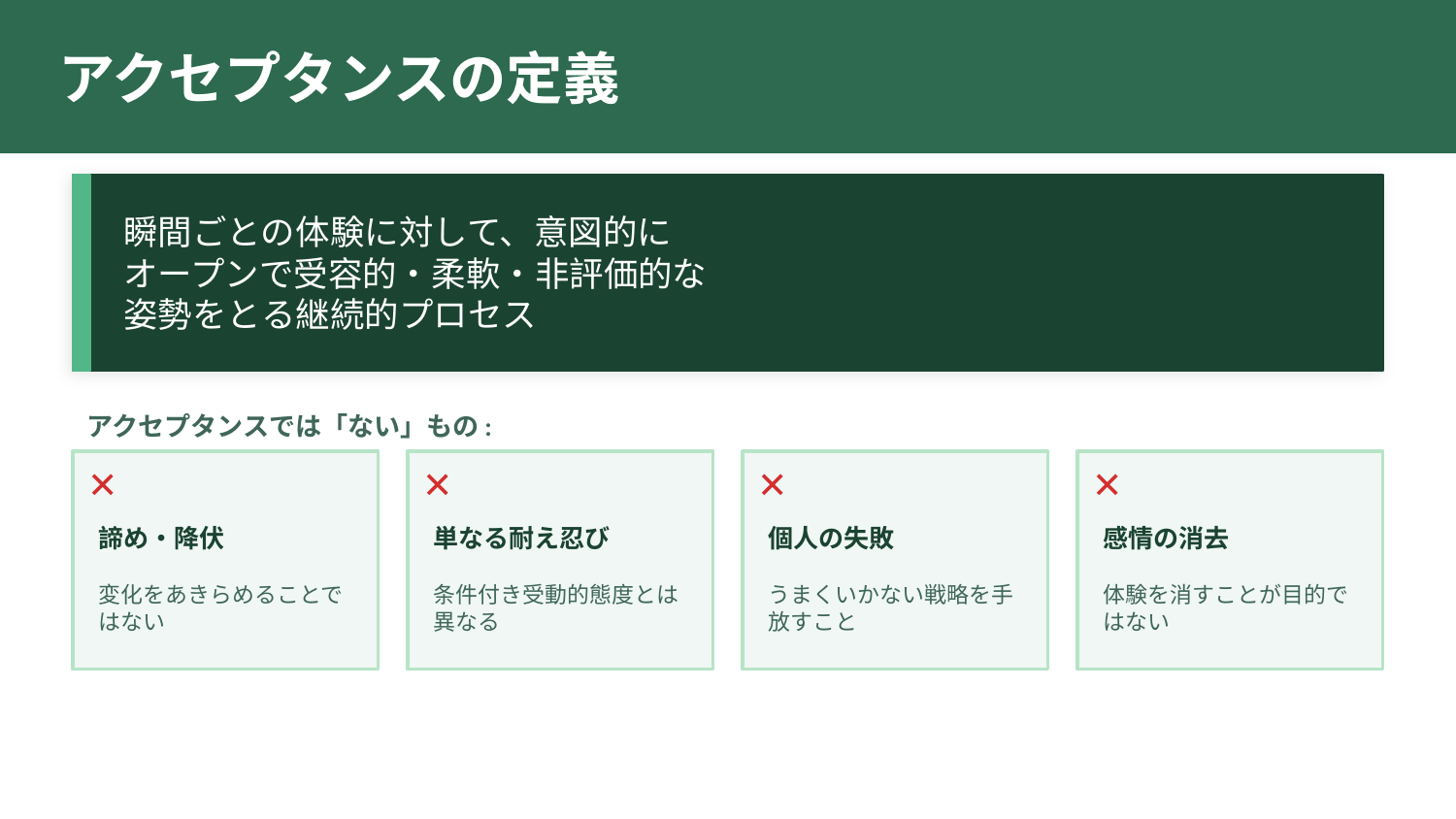

アクセプタンスの定義

瞬間ごとの体験に対して、意図的に
オープンで受容的・柔軟・非評価的な
姿勢をとる継続的プロセス
アクセプタンスでは「ない」もの:

✕

✕

✕

✕
諦め・降伏
単なる耐え忍び
個人の失敗
感情の消去
変化をあきらめることではない
条件付き受動的態度とは異なる
うまくいかない戦略を手放すこと
体験を消すことが目的ではない